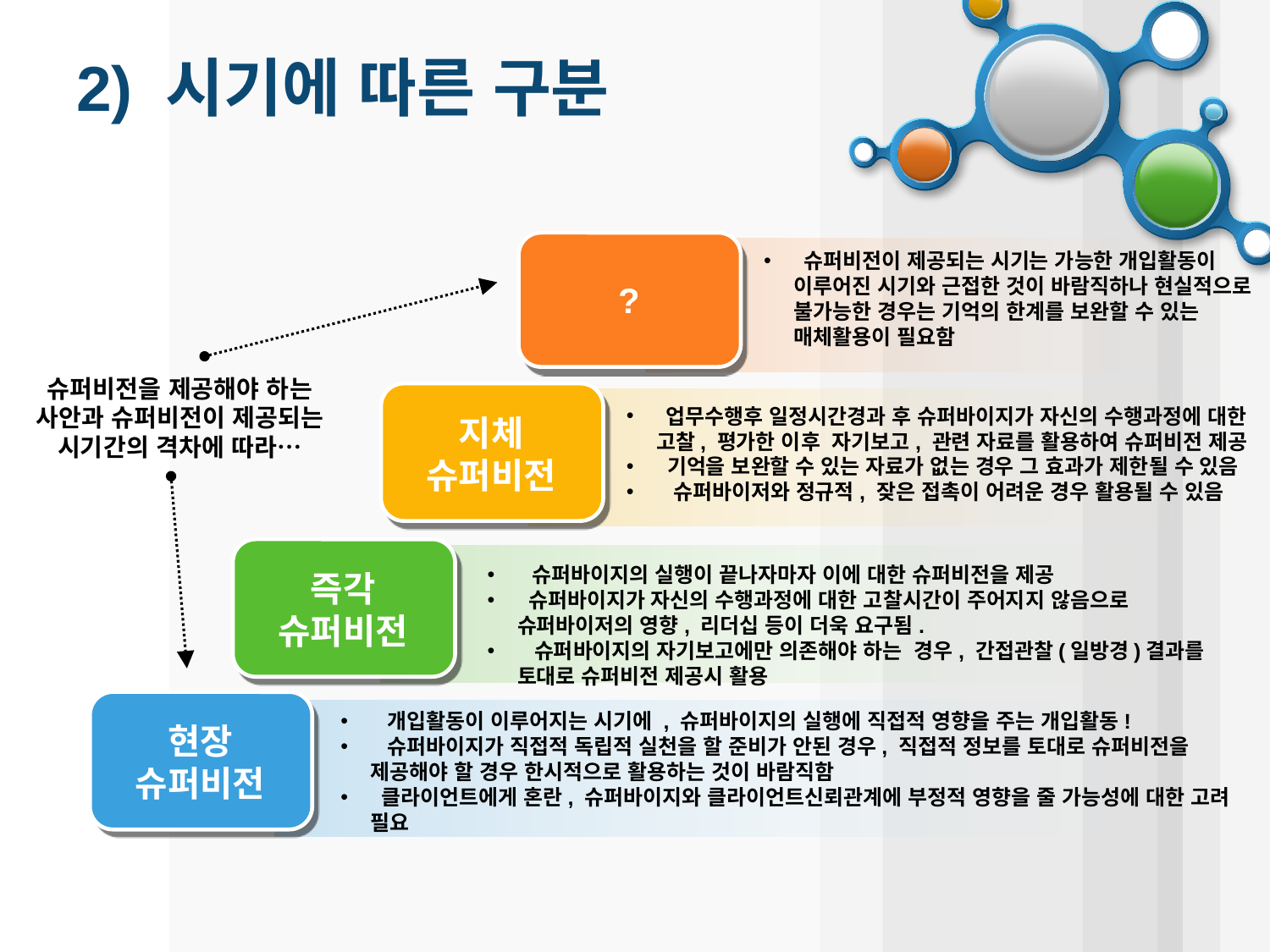

# 2) 시기에 따른 구분

 슈퍼비전이 제공되는 시기는 가능한 개입활동이 이루어진 시기와 근접한 것이 바람직하나 현실적으로 불가능한 경우는 기억의 한계를 보완할 수 있는 매체활용이 필요함
?

슈퍼비전을 제공해야 하는 사안과 슈퍼비전이 제공되는 시기간의 격차에 따라…

 업무수행후 일정시간경과 후 슈퍼바이지가 자신의 수행과정에 대한 고찰, 평가한 이후  자기보고, 관련 자료를 활용하여 슈퍼비전 제공
 기억을 보완할 수 있는 자료가 없는 경우 그 효과가 제한될 수 있음
  슈퍼바이저와 정규적, 잦은 접촉이 어려운 경우 활용될 수 있음
지체
슈퍼비전

  슈퍼바이지의 실행이 끝나자마자 이에 대한 슈퍼비전을 제공
 슈퍼바이지가 자신의 수행과정에 대한 고찰시간이 주어지지 않음으로 슈퍼바이저의 영향, 리더십 등이 더욱 요구됨.
  슈퍼바이지의 자기보고에만 의존해야 하는  경우, 간접관찰(일방경)결과를 토대로 슈퍼비전 제공시 활용
즉각
슈퍼비전

  개입활동이 이루어지는 시기에 , 슈퍼바이지의 실행에 직접적 영향을 주는 개입활동!
  슈퍼바이지가 직접적 독립적 실천을 할 준비가 안된 경우, 직접적 정보를 토대로 슈퍼비전을 제공해야 할 경우 한시적으로 활용하는 것이 바람직함
 클라이언트에게 혼란, 슈퍼바이지와 클라이언트신뢰관계에 부정적 영향을 줄 가능성에 대한 고려 필요
현장
슈퍼비전